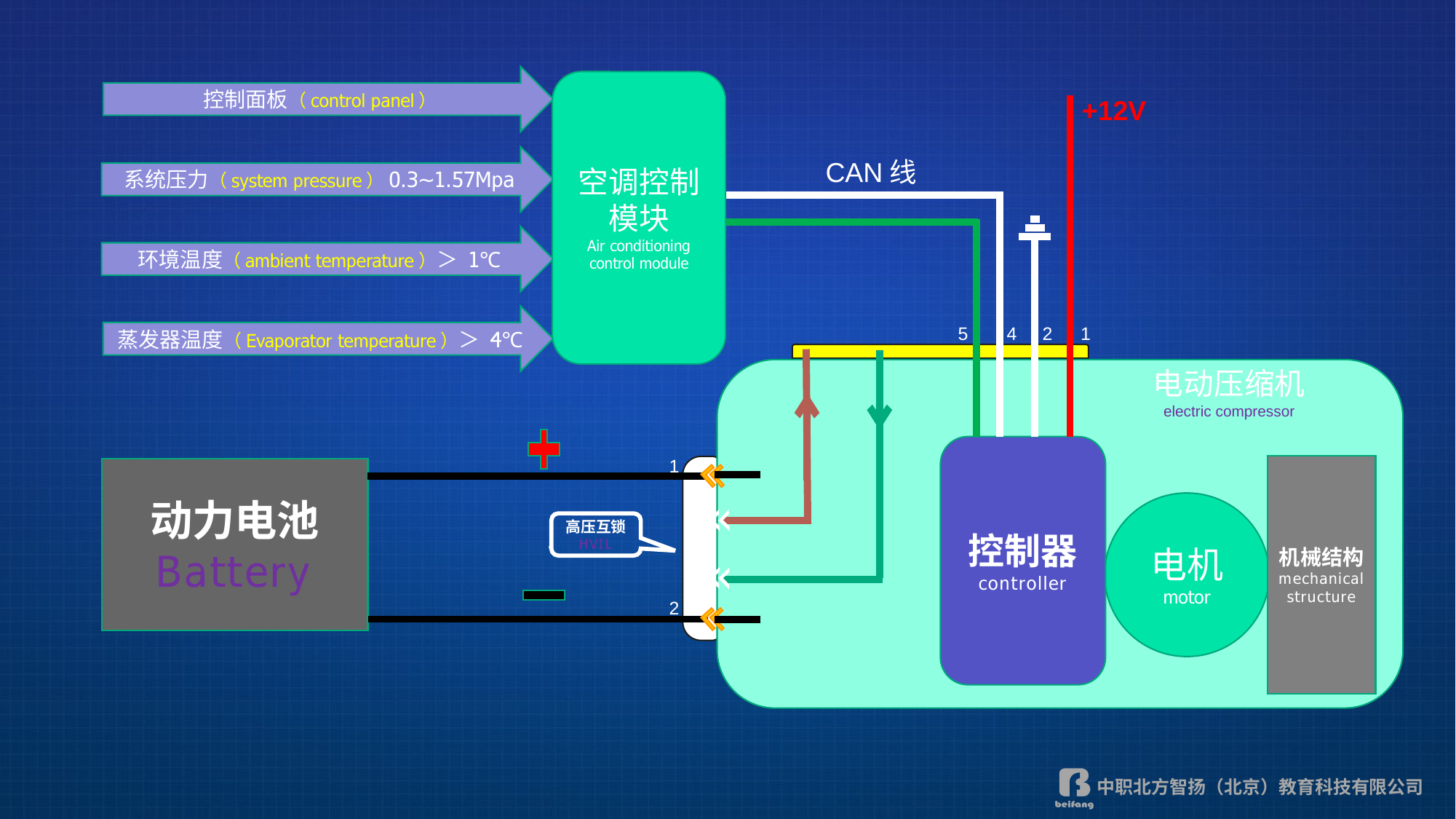

控制面板（control panel）
空调控制模块
Air conditioning control module
+12V
系统压力（system pressure）0.3~1.57Mpa
CAN线
环境温度（ambient temperature）＞ 1℃
蒸发器温度（Evaporator temperature）＞ 4℃
5
4
2
1

电动压缩机
electric compressor

控制器
controller
1
机械结构
mechanical structure
动力电池
Battery
电机
motor
高压互锁
HVIL

2